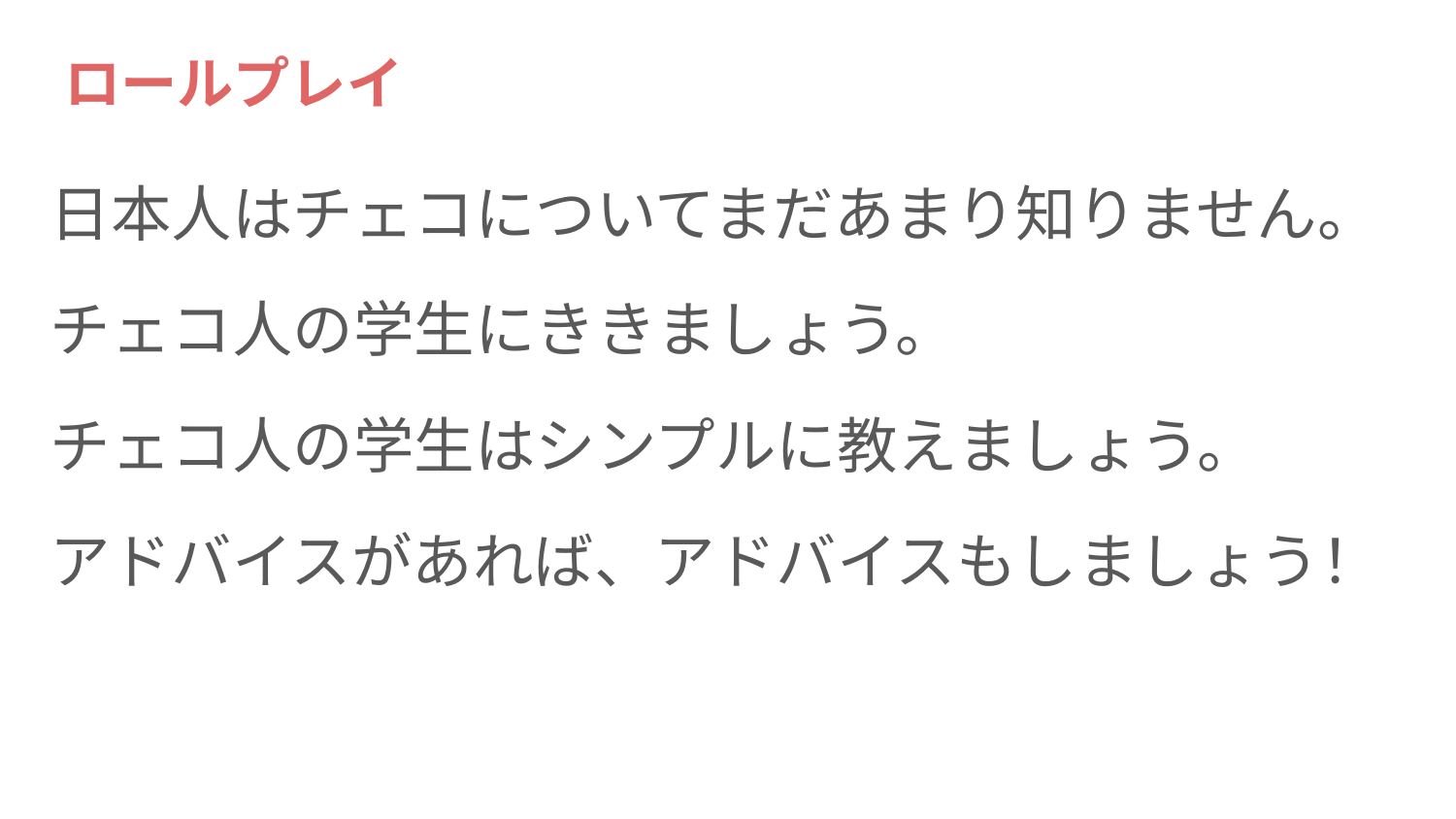

# ロールプレイ
日本人はチェコについてまだあまり知りません。
チェコ人の学生にききましょう。
チェコ人の学生はシンプルに教えましょう。
アドバイスがあれば、アドバイスもしましょう！